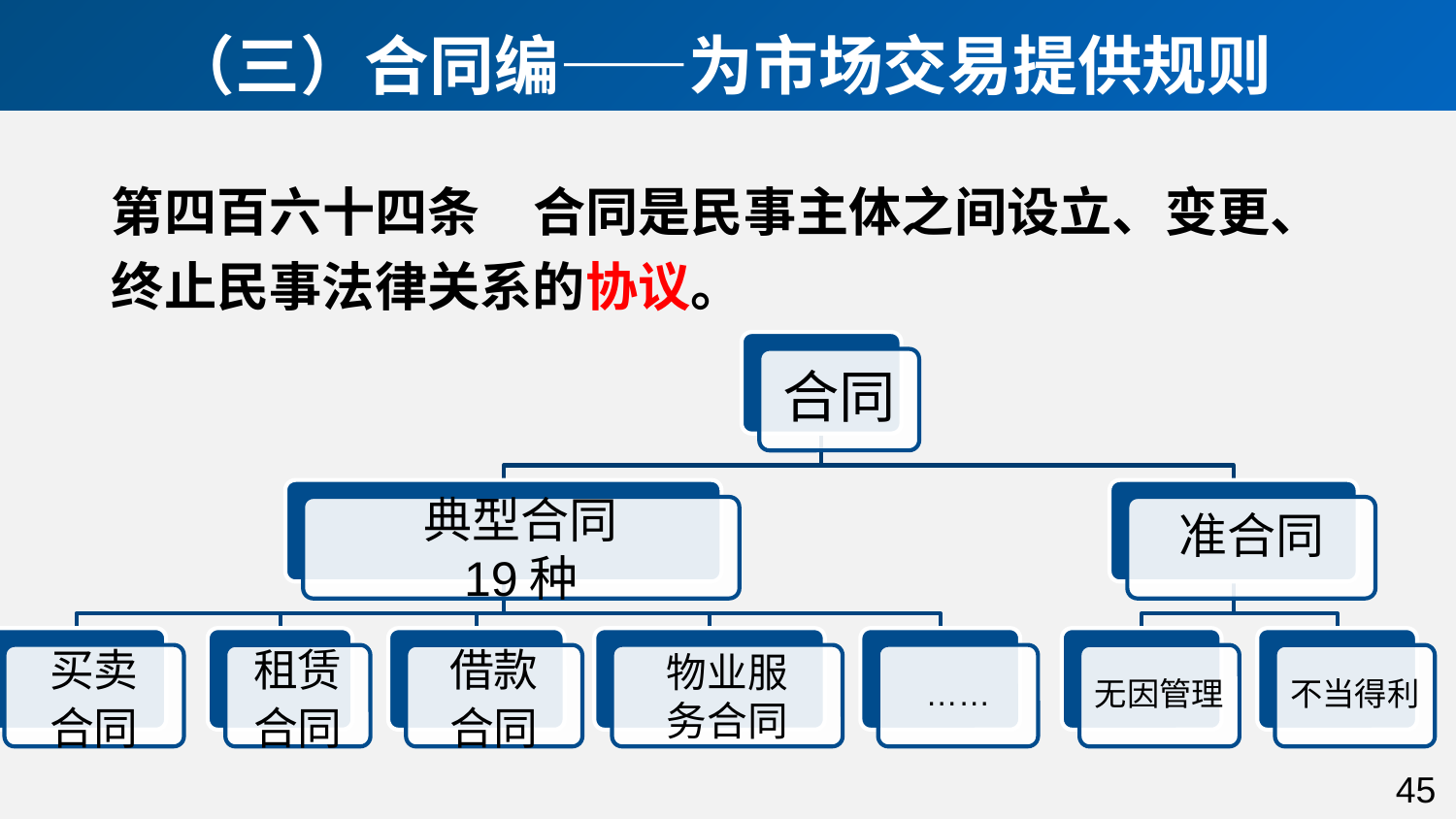

# （三）合同编——为市场交易提供规则
第四百六十四条  合同是民事主体之间设立、变更、终止民事法律关系的协议。

合同
典型合同
19种
买卖
合同
租赁合同
借款
合同
物业服
务合同
……
准合同
2种
无因管理
不当得利
45